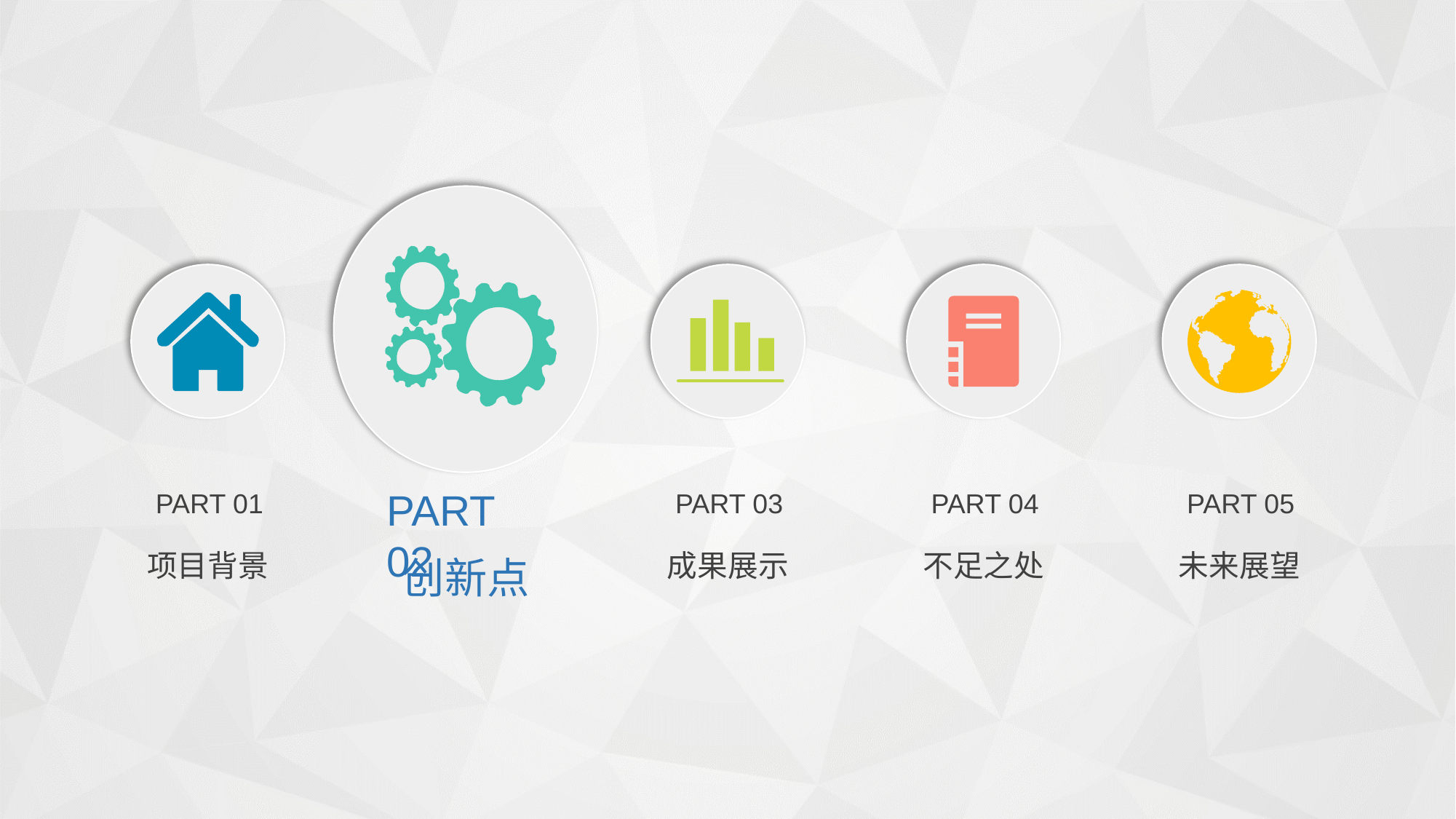

PART 02
PART 01
PART 03
PART 04
PART 05
项目背景
成果展示
不足之处
未来展望
创新点